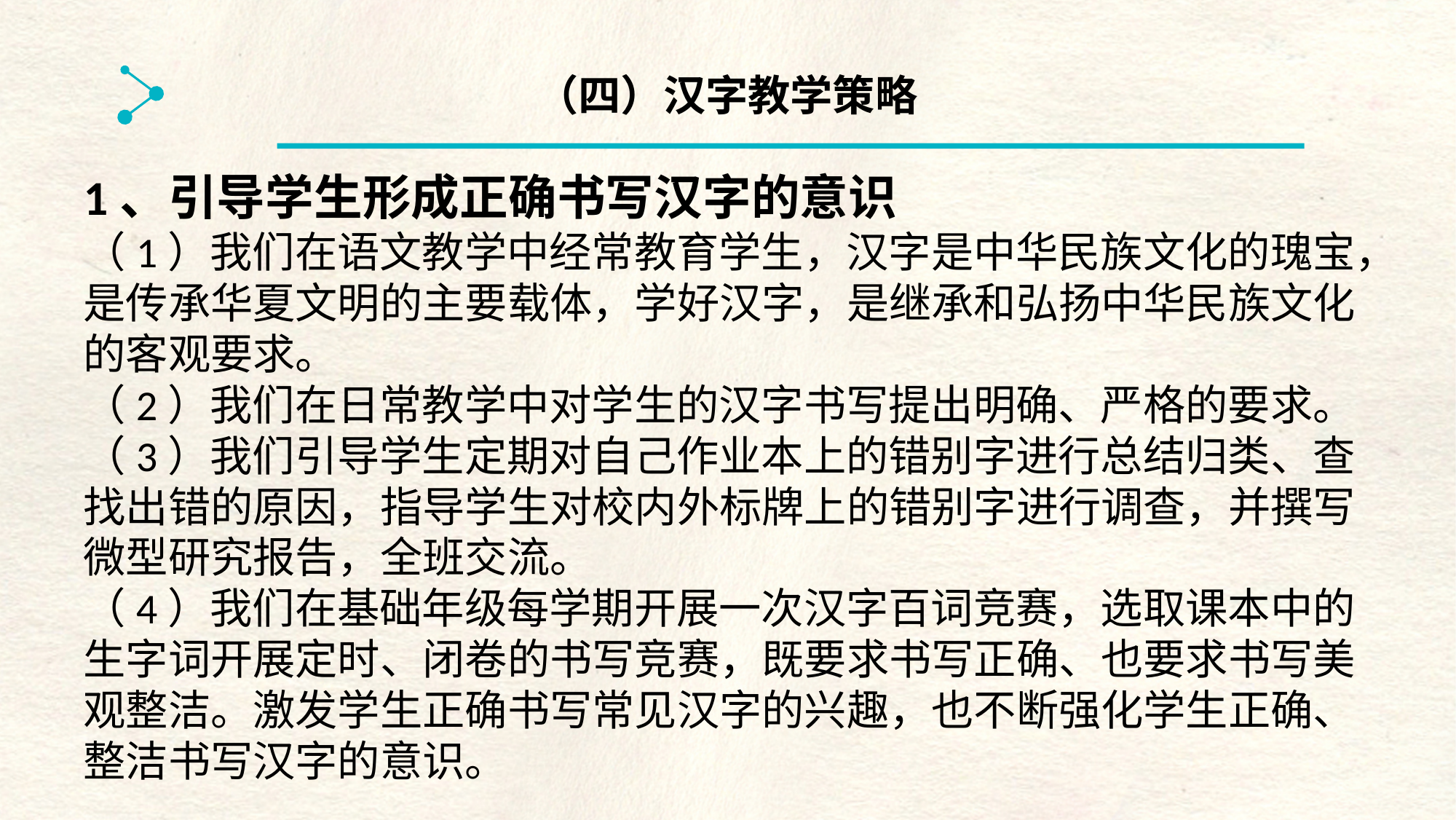

（四）汉字教学策略

1、引导学生形成正确书写汉字的意识
（1）我们在语文教学中经常教育学生，汉字是中华民族文化的瑰宝，是传承华夏文明的主要载体，学好汉字，是继承和弘扬中华民族文化的客观要求。
（2）我们在日常教学中对学生的汉字书写提出明确、严格的要求。
（3）我们引导学生定期对自己作业本上的错别字进行总结归类、查找出错的原因，指导学生对校内外标牌上的错别字进行调查，并撰写微型研究报告，全班交流。
（4）我们在基础年级每学期开展一次汉字百词竞赛，选取课本中的生字词开展定时、闭卷的书写竞赛，既要求书写正确、也要求书写美观整洁。激发学生正确书写常见汉字的兴趣，也不断强化学生正确、整洁书写汉字的意识。